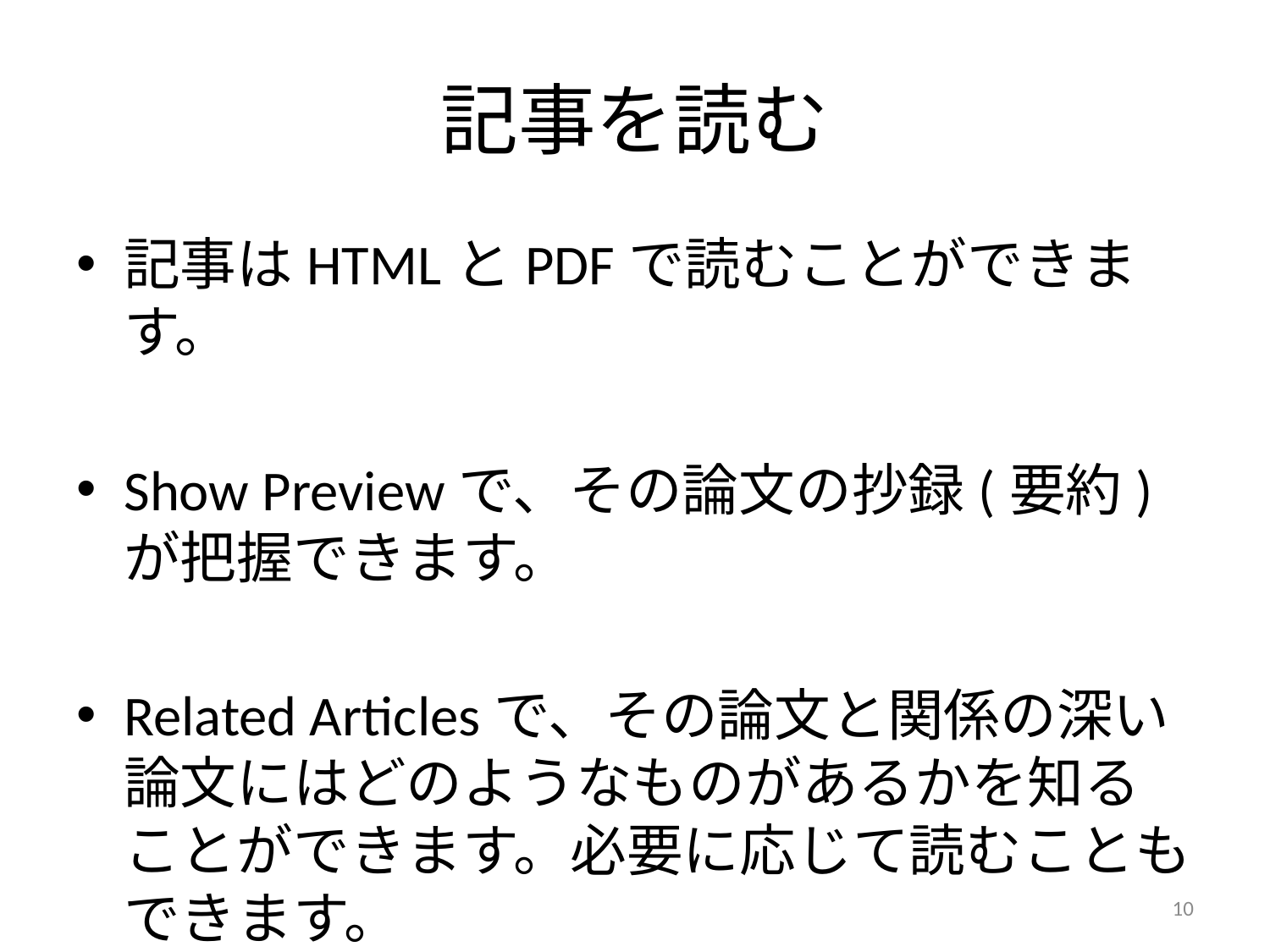

# 記事を読む
記事はHTMLとPDFで読むことができます。

Show Previewで、その論文の抄録(要約)が把握できます。

Related Articlesで、その論文と関係の深い論文にはどのようなものがあるかを知ることができます。必要に応じて読むこともできます。

10